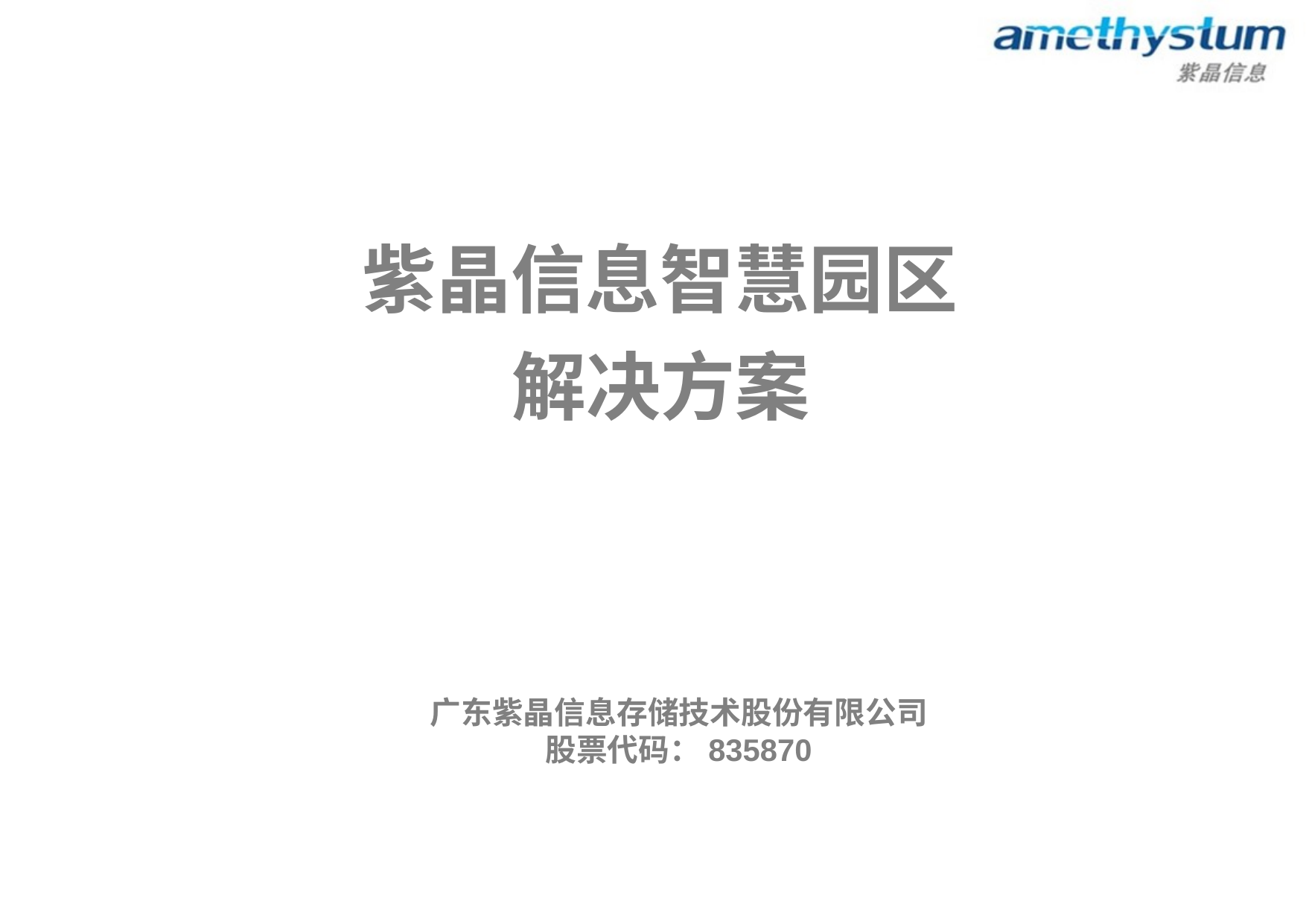

紫晶信息智慧园区
解决方案

广东紫晶信息存储技术股份有限公司
股票代码：835870
行业应用事业部